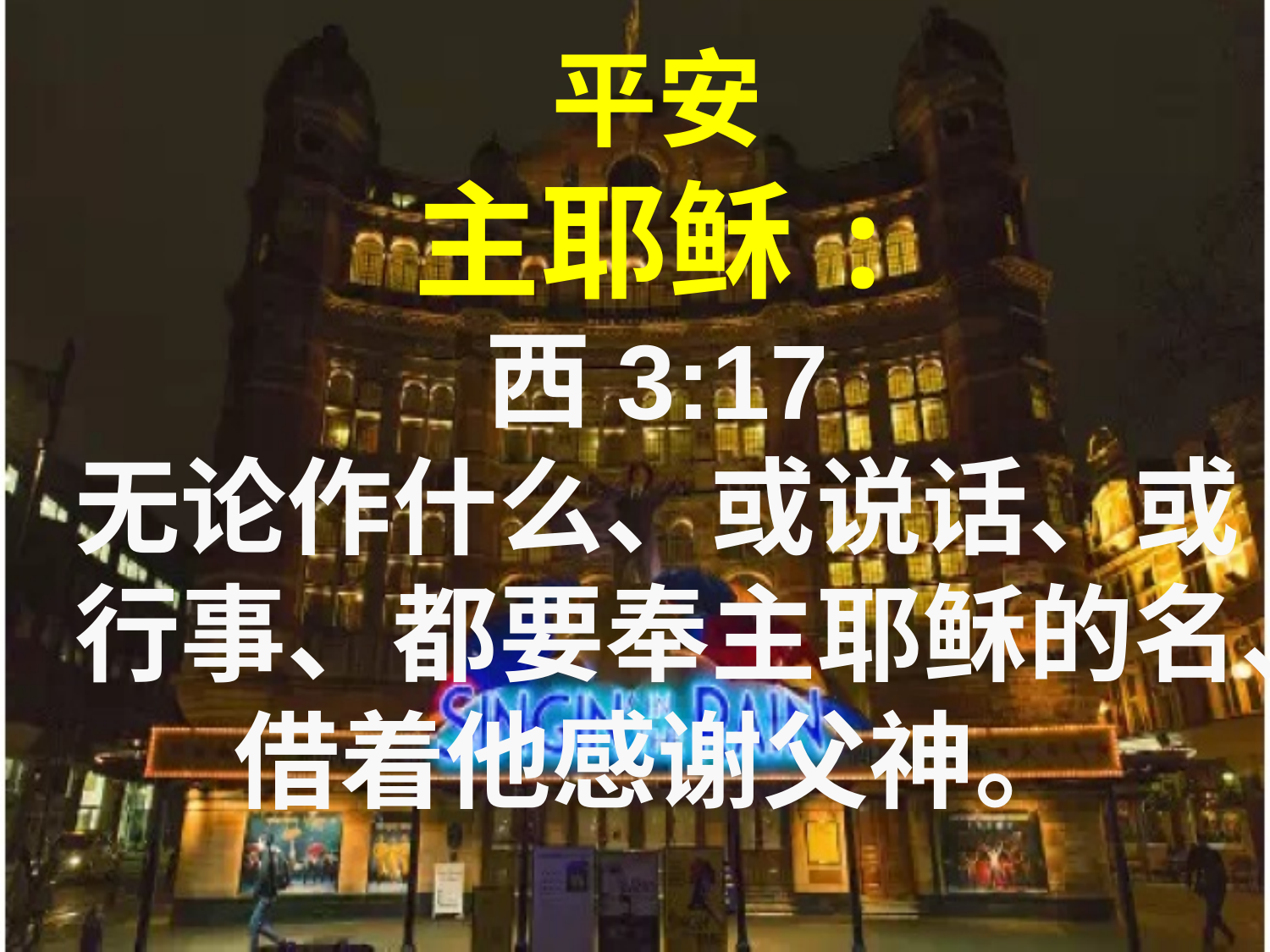

平安

主耶稣:
西3:17
无论作什么、或说话、或行事、都要奉主耶稣的名、借着他感谢父神。